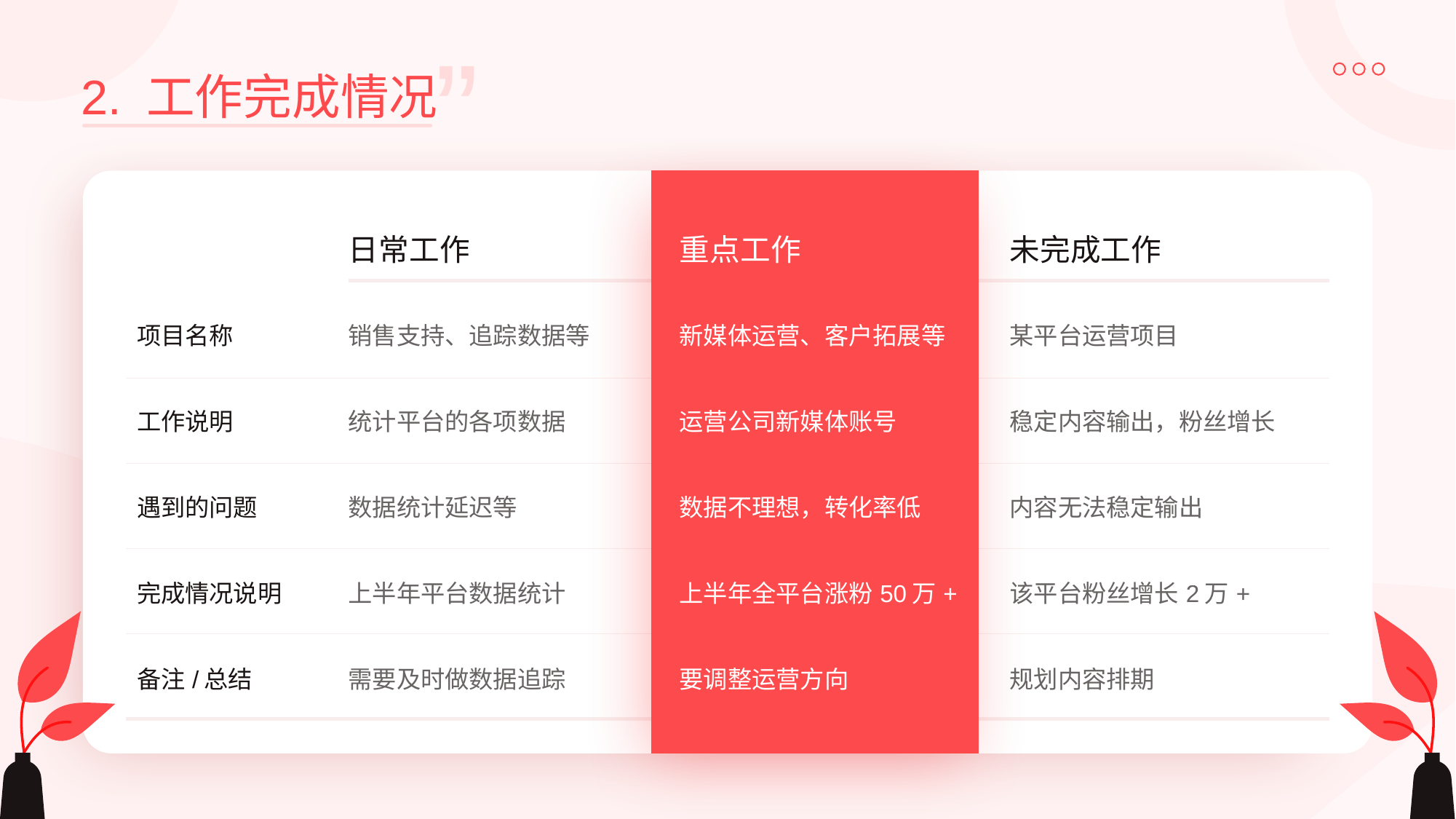

2. 工作完成情况

|  | 日常工作 | 重点工作 | 未完成工作 |
| --- | --- | --- | --- |
| 项目名称 | 销售支持、追踪数据等 | 新媒体运营、客户拓展等 | 某平台运营项目 |
| 工作说明 | 统计平台的各项数据 | 运营公司新媒体账号 | 稳定内容输出，粉丝增长 |
| 遇到的问题 | 数据统计延迟等 | 数据不理想，转化率低 | 内容无法稳定输出 |
| 完成情况说明 | 上半年平台数据统计 | 上半年全平台涨粉50万+ | 该平台粉丝增长2万+ |
| 备注/总结 | 需要及时做数据追踪 | 要调整运营方向 | 规划内容排期 |